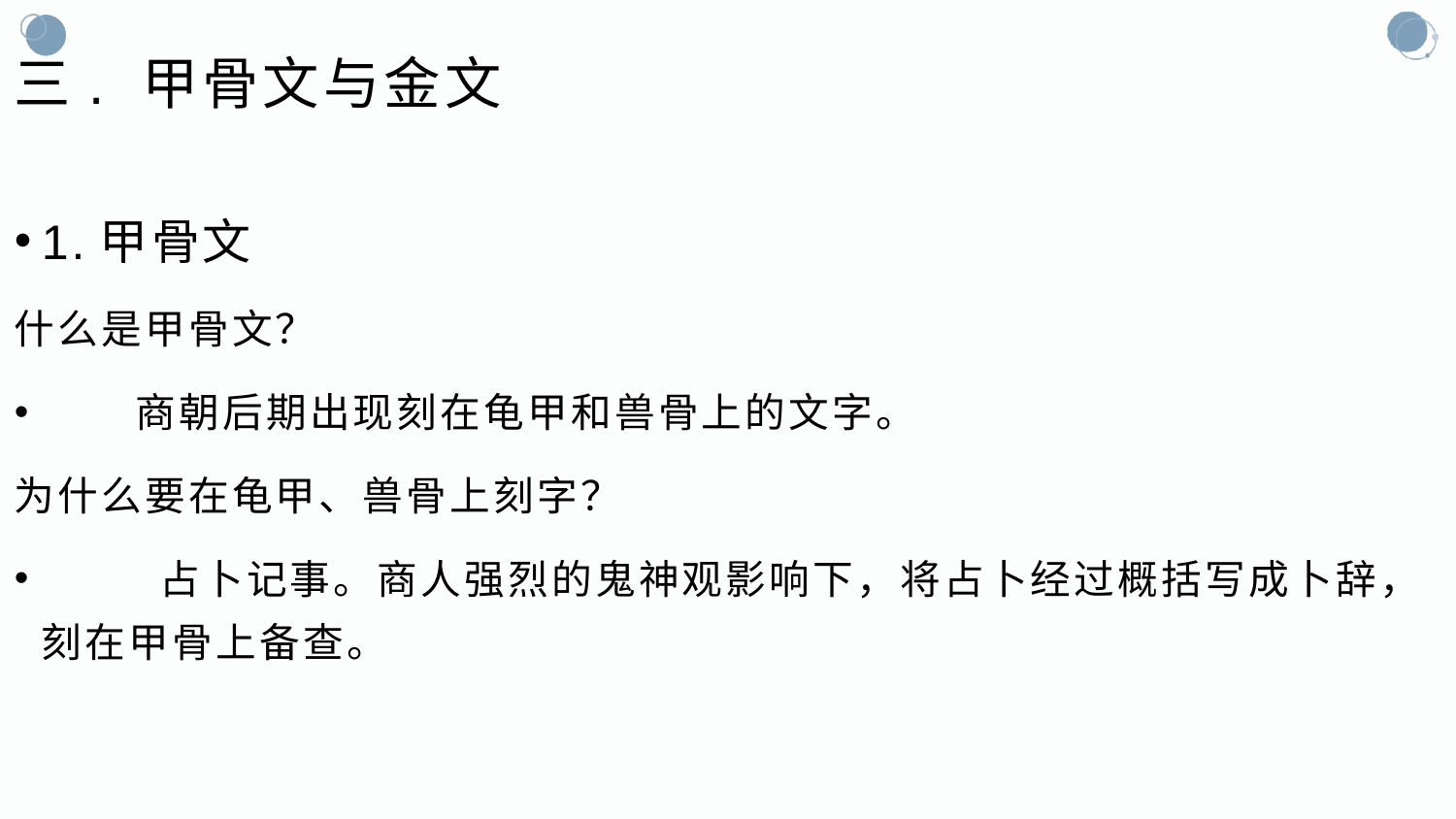

# 三. 甲骨文与金文
1.甲骨文
什么是甲骨文？
       商朝后期出现刻在龟甲和兽骨上的文字。
为什么要在龟甲、兽骨上刻字？
         占卜记事。商人强烈的鬼神观影响下，将占卜经过概括写成卜辞，刻在甲骨上备查。